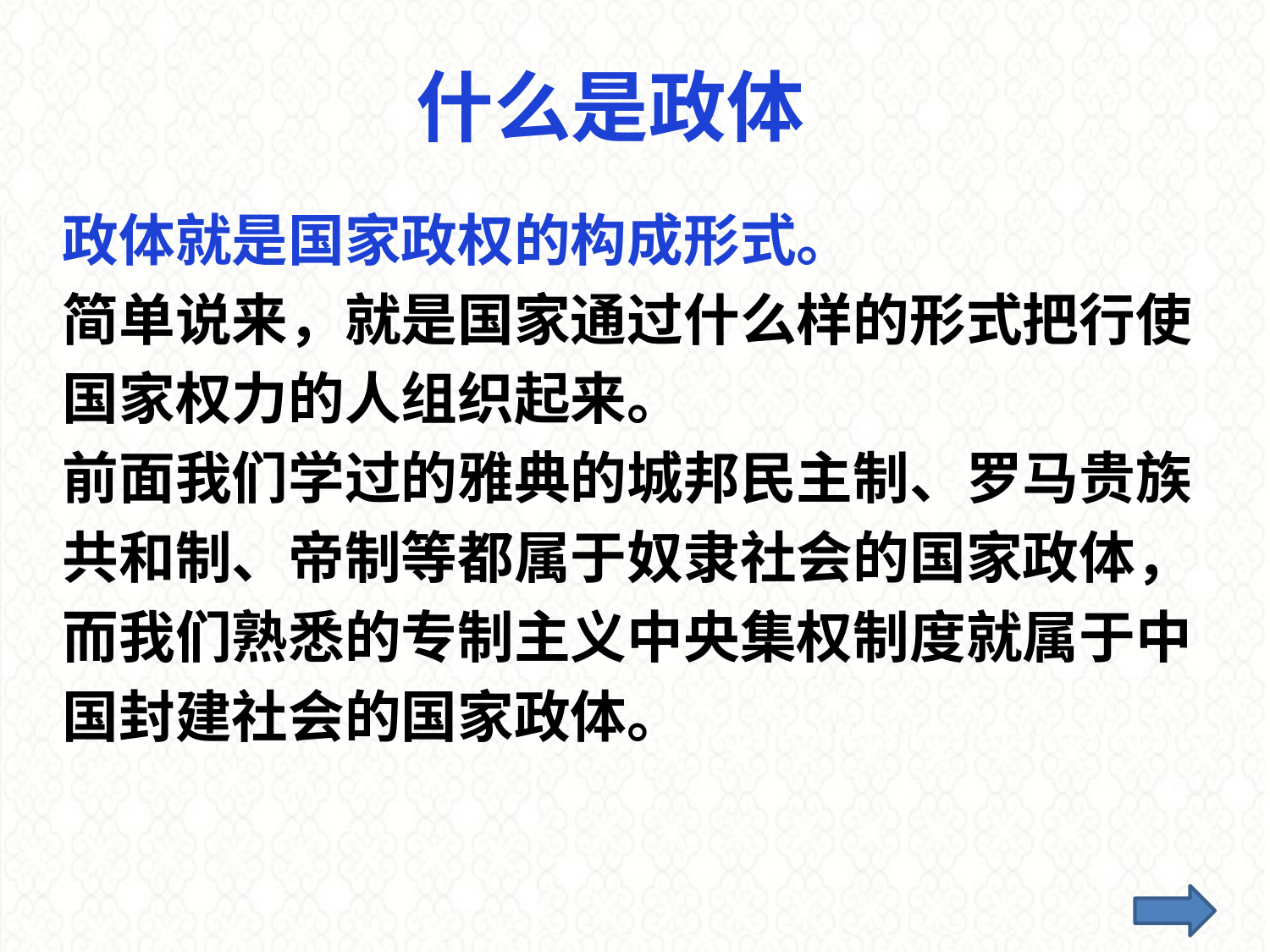

# 什么是政体
政体就是国家政权的构成形式。
简单说来，就是国家通过什么样的形式把行使国家权力的人组织起来。
前面我们学过的雅典的城邦民主制、罗马贵族共和制、帝制等都属于奴隶社会的国家政体，而我们熟悉的专制主义中央集权制度就属于中国封建社会的国家政体。